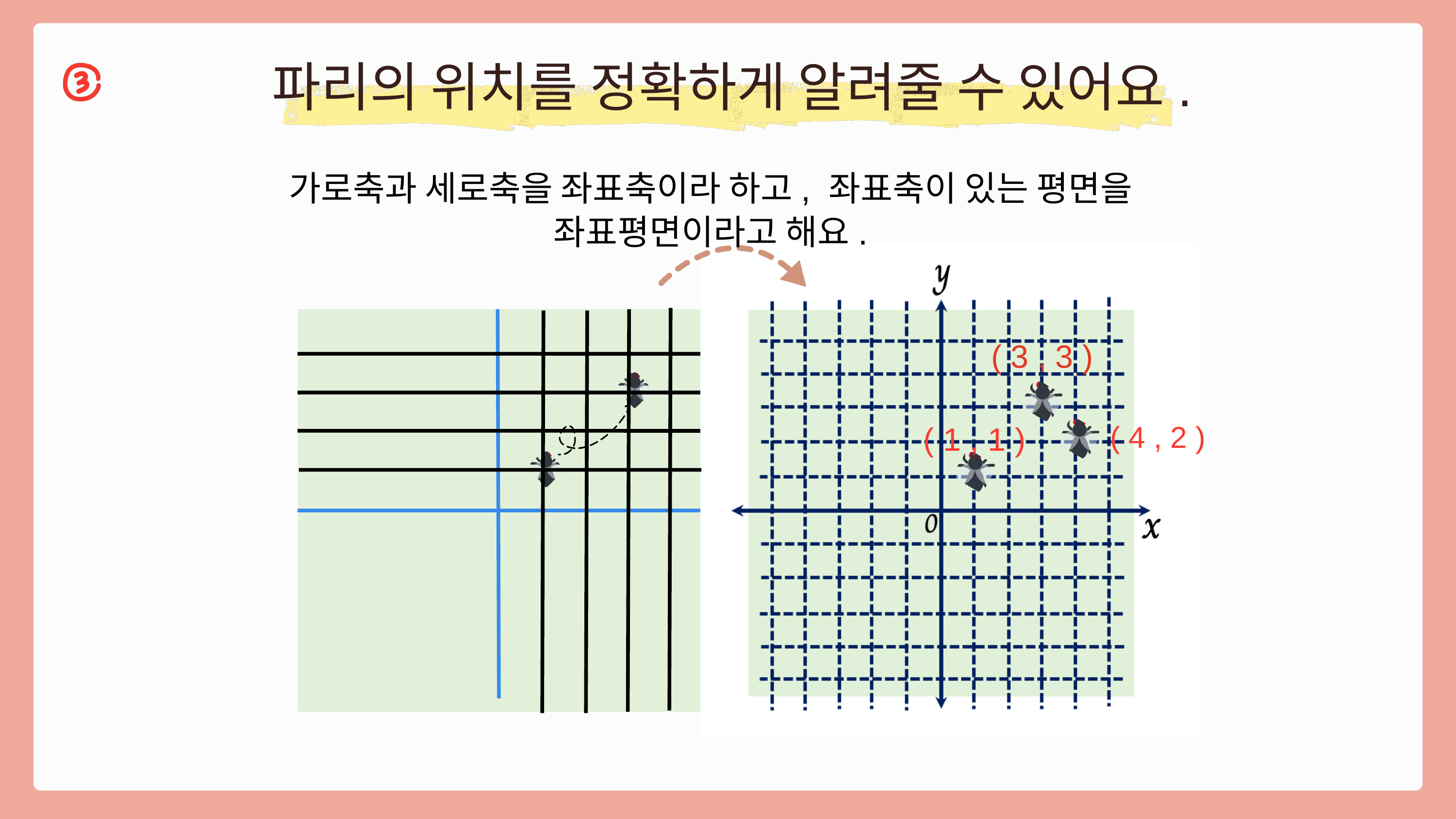

파리의 위치를 정확하게 알려줄 수 있어요.

가로축과 세로축을 좌표축이라 하고, 좌표축이 있는 평면을 좌표평면이라고 해요.

( 3 , 3 )

( 4 , 2 )
( 1 , 1 )